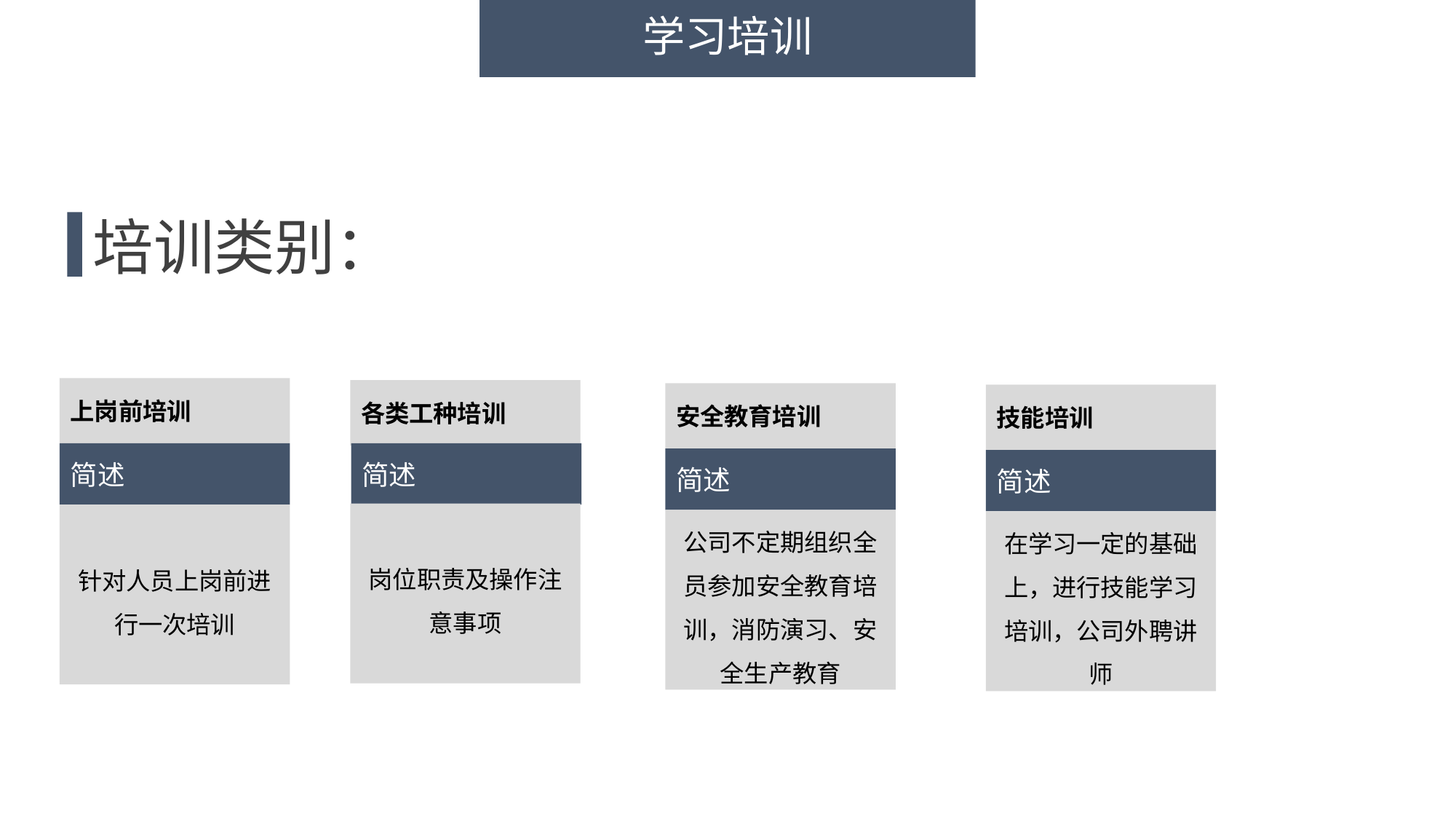

# 学习培训
培训类别：

上岗前培训
简述
针对人员上岗前进行一次培训
各类工种培训
简述
岗位职责及操作注意事项
安全教育培训
简述
公司不定期组织全员参加安全教育培训，消防演习、安全生产教育
技能培训
简述
在学习一定的基础上，进行技能学习培训，公司外聘讲师